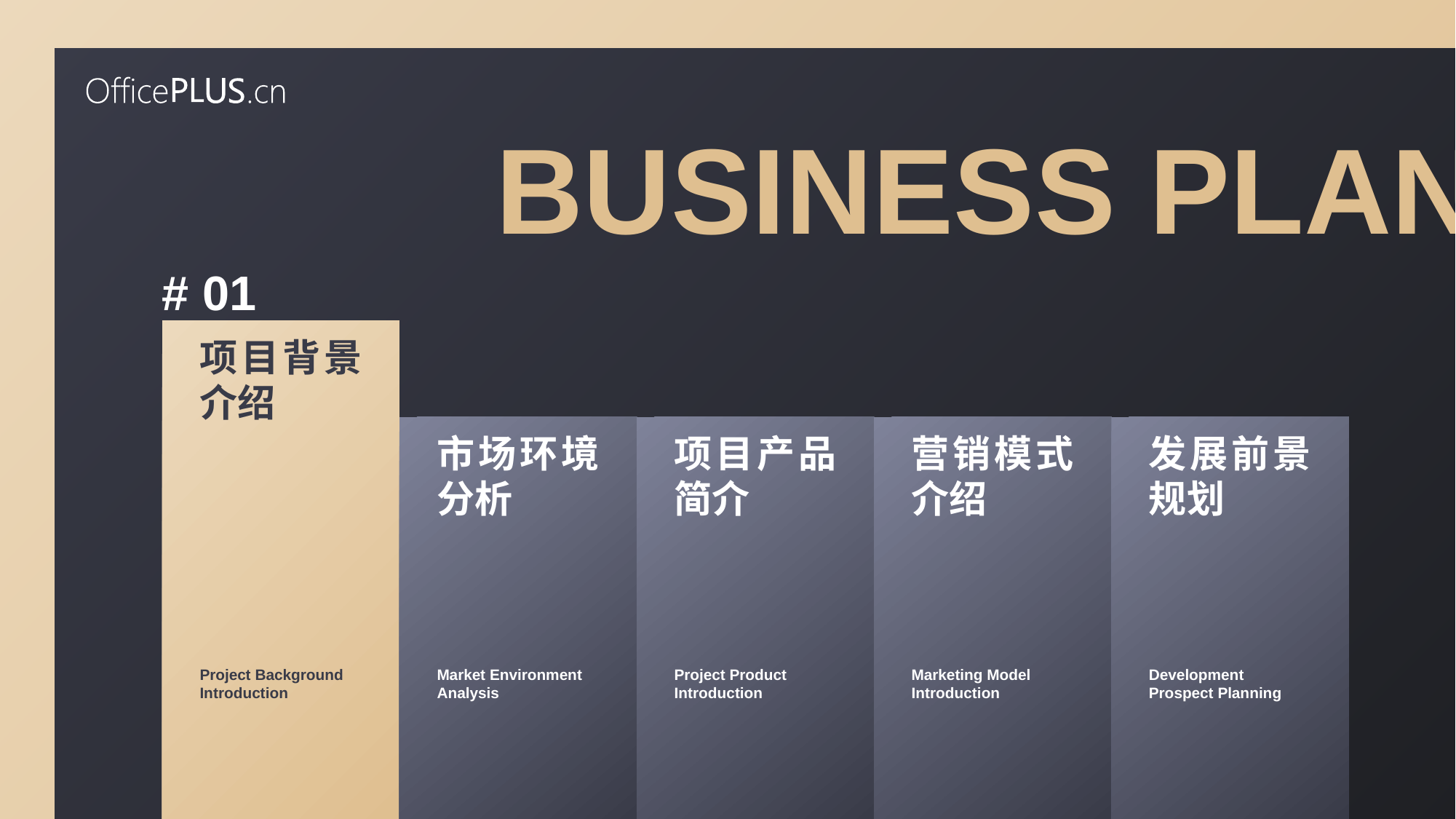

business plan
# 01

项目背景介绍

市场环境分析
项目产品简介
营销模式介绍
发展前景规划
Project Background Introduction
Market Environment Analysis
Project Product Introduction
Marketing Model Introduction
Development Prospect Planning